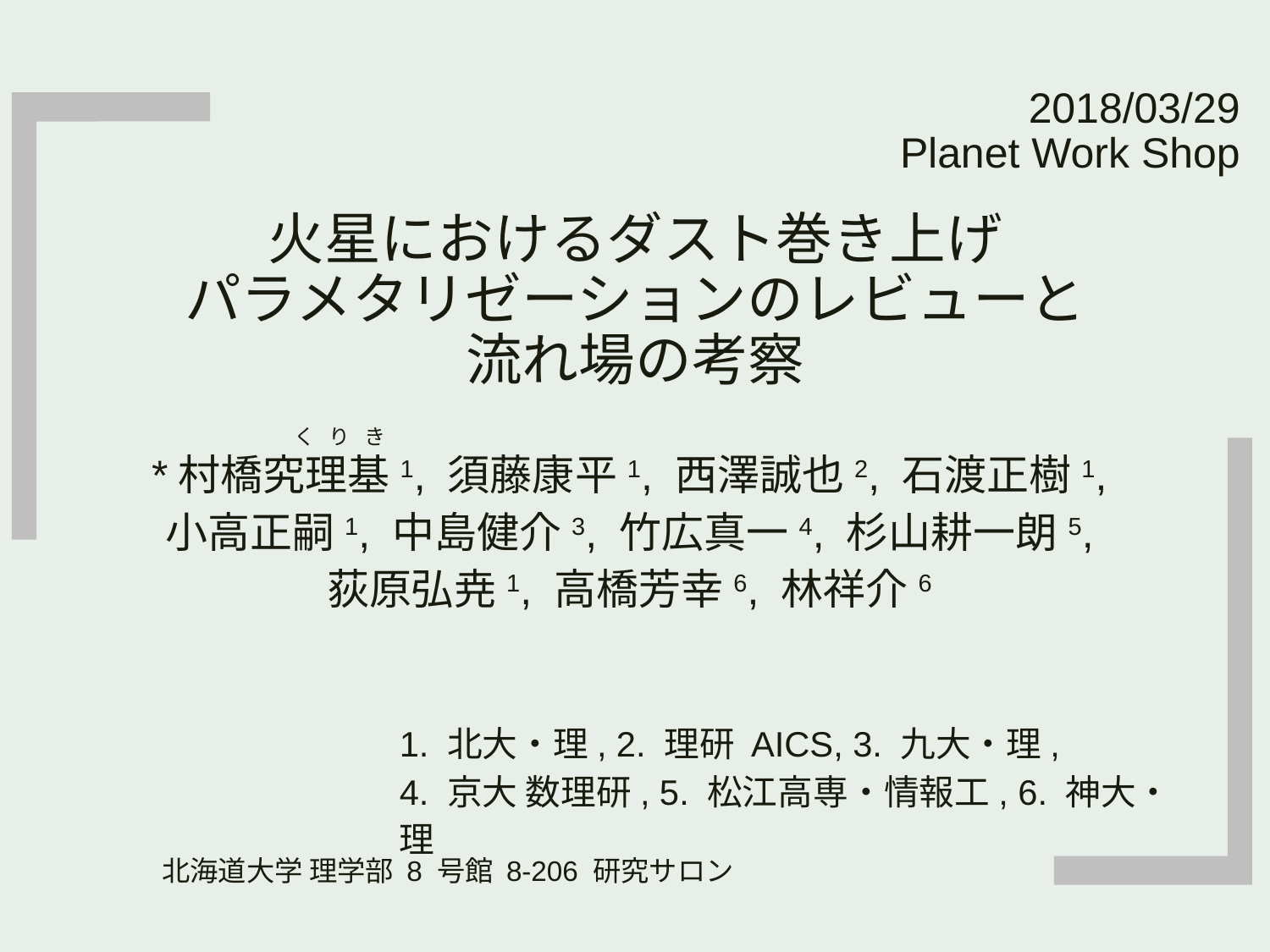

2018/03/29
Planet Work Shop
# 火星におけるダスト巻き上げ パラメタリゼーションのレビューと 流れ場の考察
く   り   き
*村橋究理基1, 須藤康平1, 西澤誠也2, 石渡正樹1,
小高正嗣1, 中島健介3, 竹広真一4, 杉山耕一朗5,
荻原弘尭1, 高橋芳幸6, 林祥介6
1. 北大・理, 2. 理研 AICS, 3. 九大・理,
4. 京大 数理研, 5. 松江高専・情報工, 6. 神大・理
北海道大学 理学部 8 号館 8-206 研究サロン